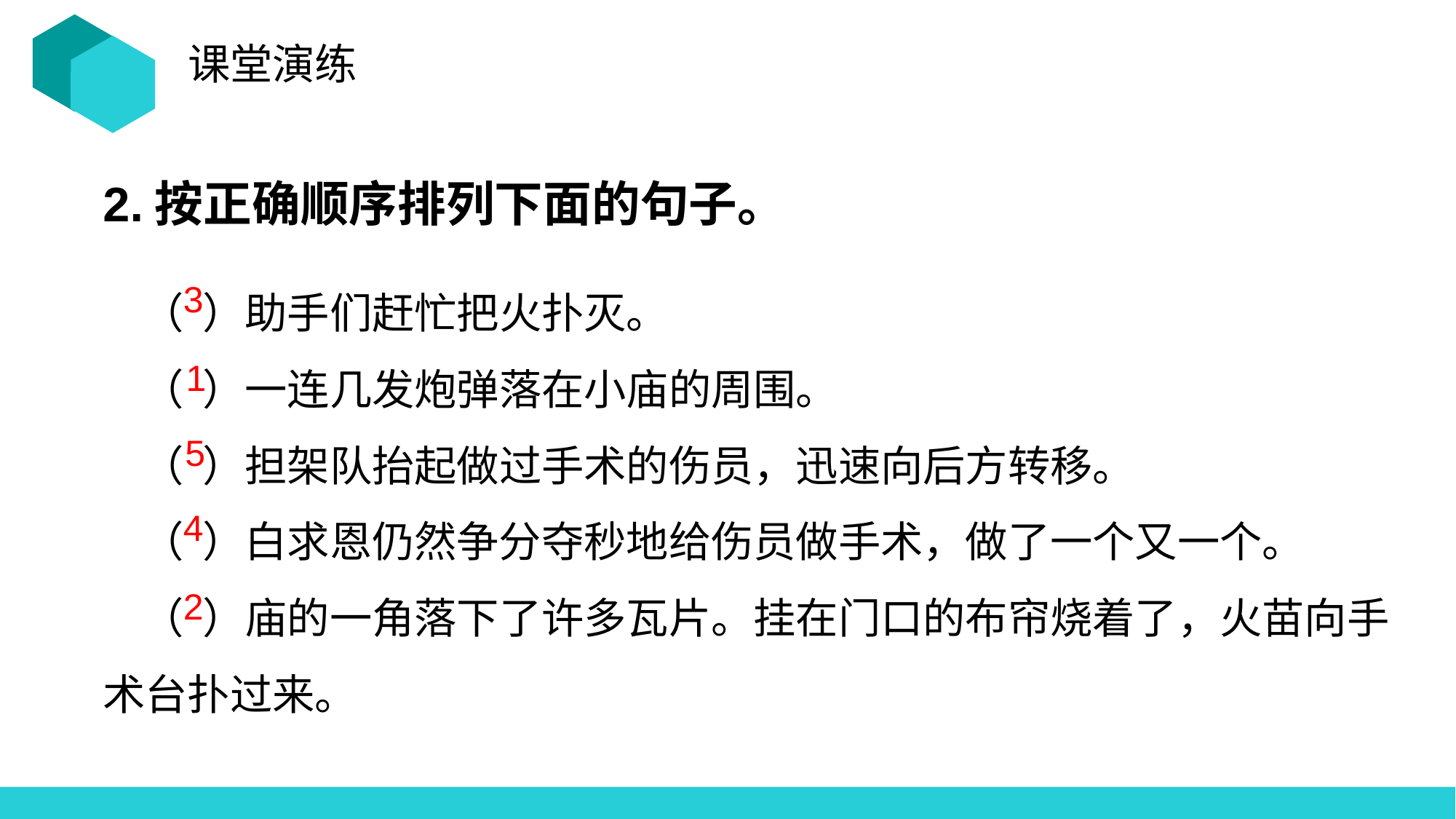

课堂演练
2.按正确顺序排列下面的句子。
   （  ）助手们赶忙把火扑灭。
   （  ）一连几发炮弹落在小庙的周围。
   （  ）担架队抬起做过手术的伤员，迅速向后方转移。
   （  ）白求恩仍然争分夺秒地给伤员做手术，做了一个又一个。
   （  ）庙的一角落下了许多瓦片。挂在门口的布帘烧着了，火苗向手术台扑过来。
3
1
5
4
2